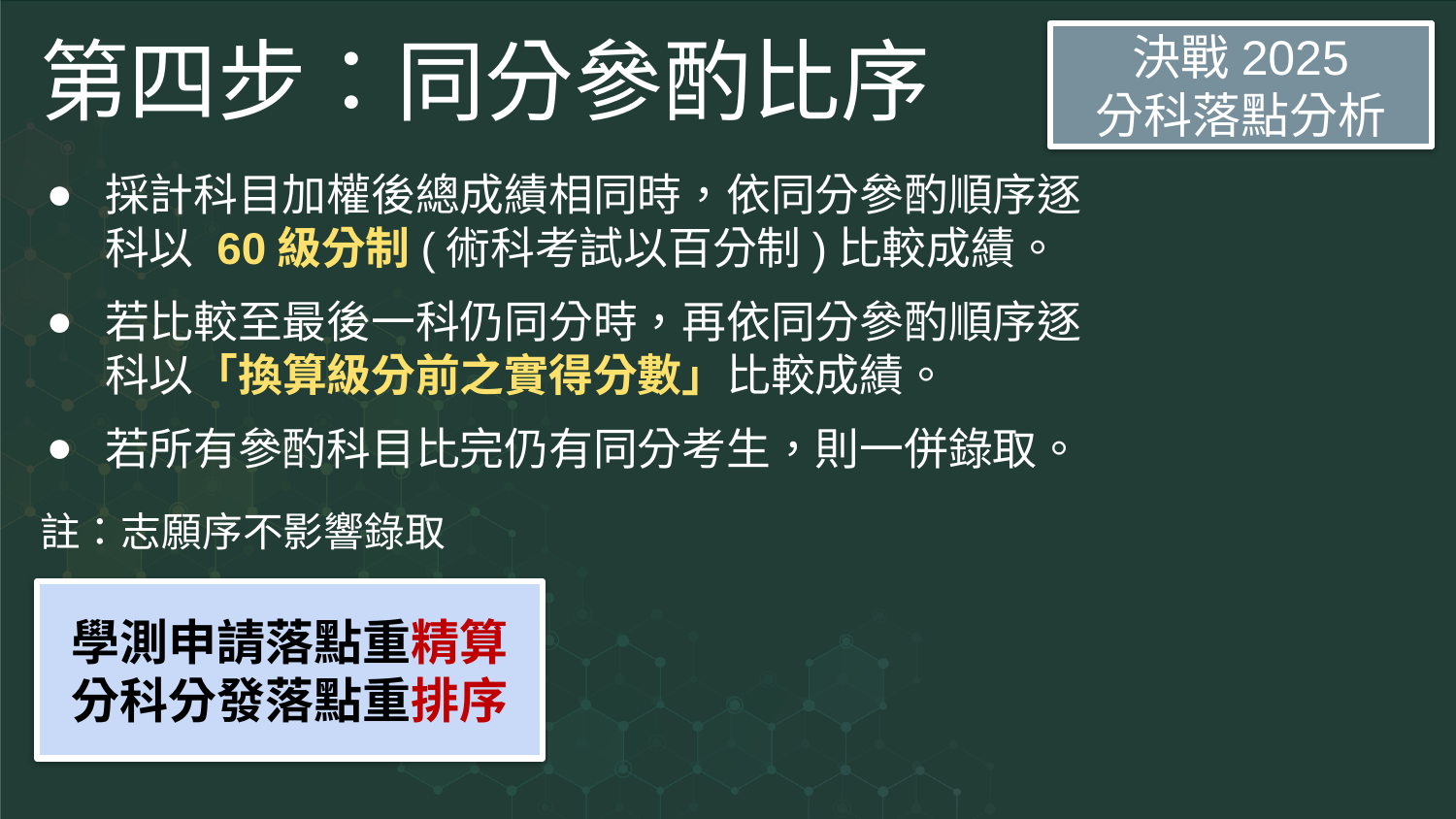

# 第四步：同分參酌比序

決戰2025
分科落點分析
採計科目加權後總成績相同時，依同分參酌順序逐科以 60級分制(術科考試以百分制)比較成績。
若比較至最後一科仍同分時，再依同分參酌順序逐科以「換算級分前之實得分數」比較成績。
若所有參酌科目比完仍有同分考生，則一併錄取。
註：志願序不影響錄取
學測申請落點重精算
分科分發落點重排序